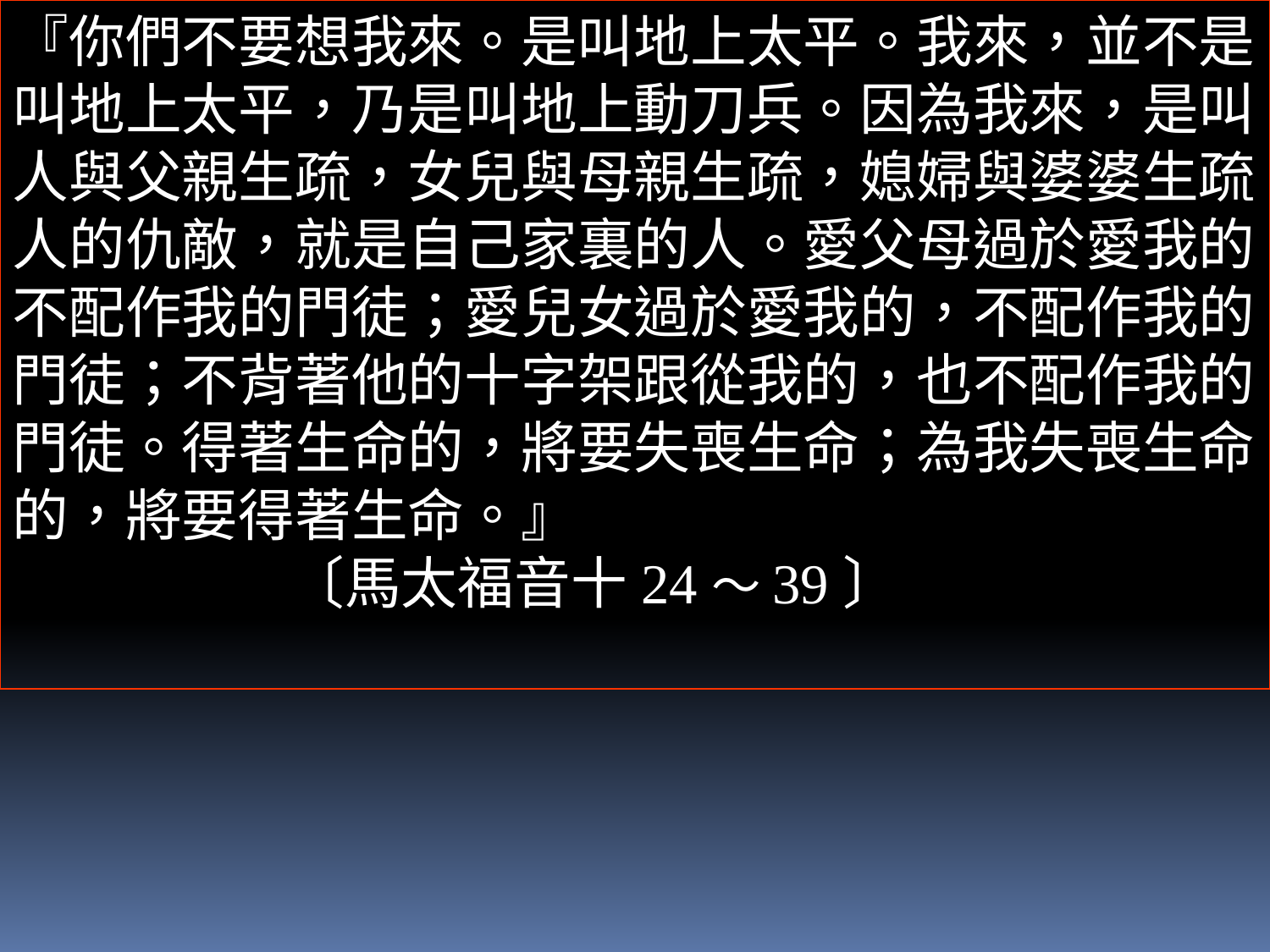

『你們不要想我來。是叫地上太平。我來，並不是叫地上太平，乃是叫地上動刀兵。因為我來，是叫人與父親生疏，女兒與母親生疏，媳婦與婆婆生疏。人的仇敵，就是自己家裏的人。愛父母過於愛我的，不配作我的門徒；愛兒女過於愛我的，不配作我的門徒；不背著他的十字架跟從我的，也不配作我的門徒。得著生命的，將要失喪生命；為我失喪生命的，將要得著生命。』
                        〔馬太福音十24～39〕